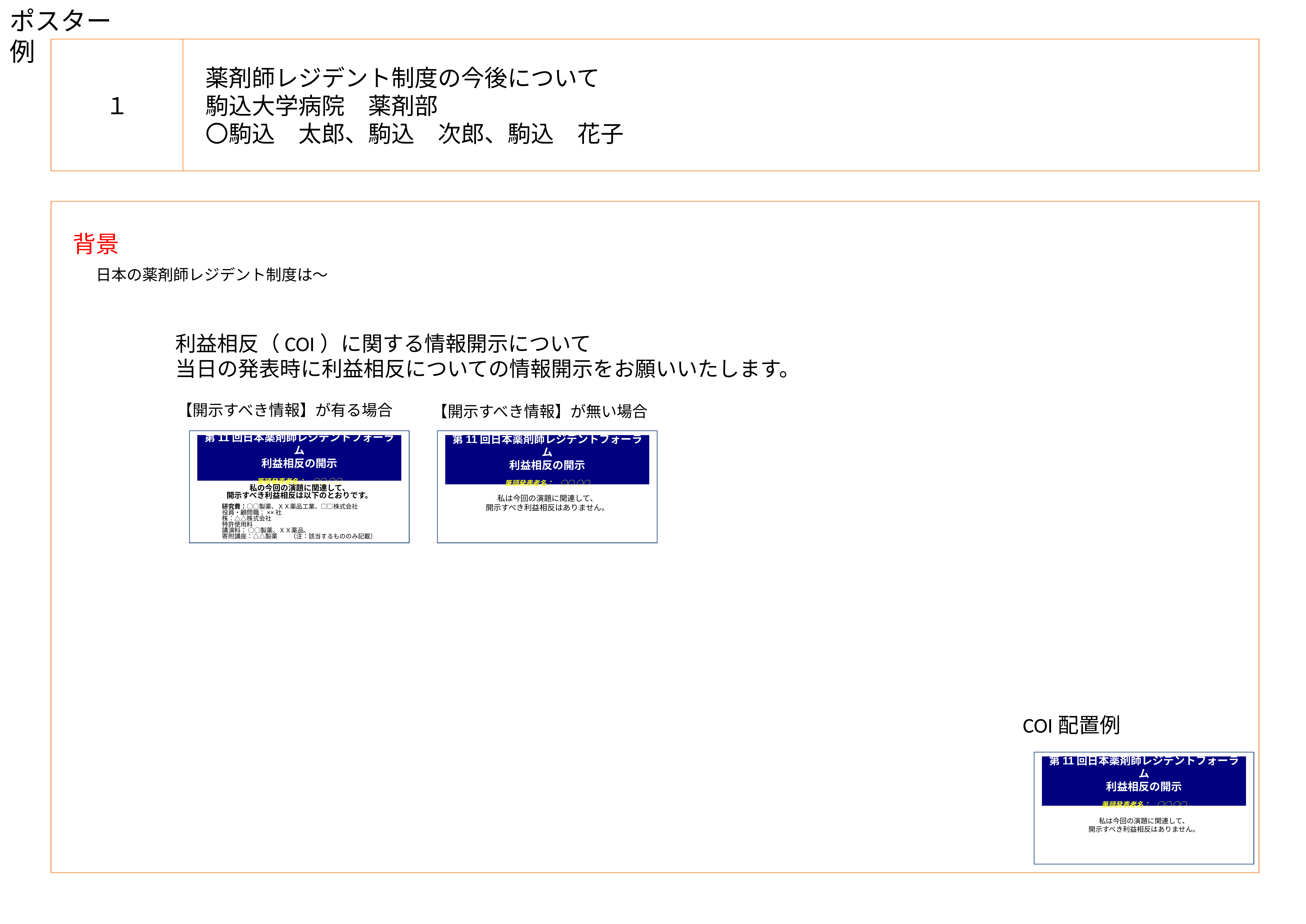

ポスター　例

１
薬剤師レジデント制度の今後について
駒込大学病院　薬剤部
〇駒込　太郎、駒込　次郎、駒込　花子

背景
　日本の薬剤師レジデント制度は～
利益相反（COI）に関する情報開示について
当日の発表時に利益相反についての情報開示をお願いいたします。
【開示すべき情報】が有る場合
【開示すべき情報】が無い場合

第11回日本薬剤師レジデントフォーラム
利益相反の開示
　
筆頭発表者名：　○○ ○○
第11回日本薬剤師レジデントフォーラム
利益相反の開示
　
筆頭発表者名：　○○ ○○
私の今回の演題に関連して、
開示すべき利益相反は以下のとおりです。
私は今回の演題に関連して、
開示すべき利益相反はありません。
　　研究費：○○製薬、ＸＸ薬品工業、□□株式会社
　　役員・顧問職：××社
　　株：△△株式会社
　　特許使用料
　　講演料： ○○製薬、ＸＸ薬品、
　　寄附講座：△△製薬　　（注：該当するもののみ記載）

COI配置例

第11回日本薬剤師レジデントフォーラム
利益相反の開示
　
筆頭発表者名：　○○ ○○
私は今回の演題に関連して、
開示すべき利益相反はありません。